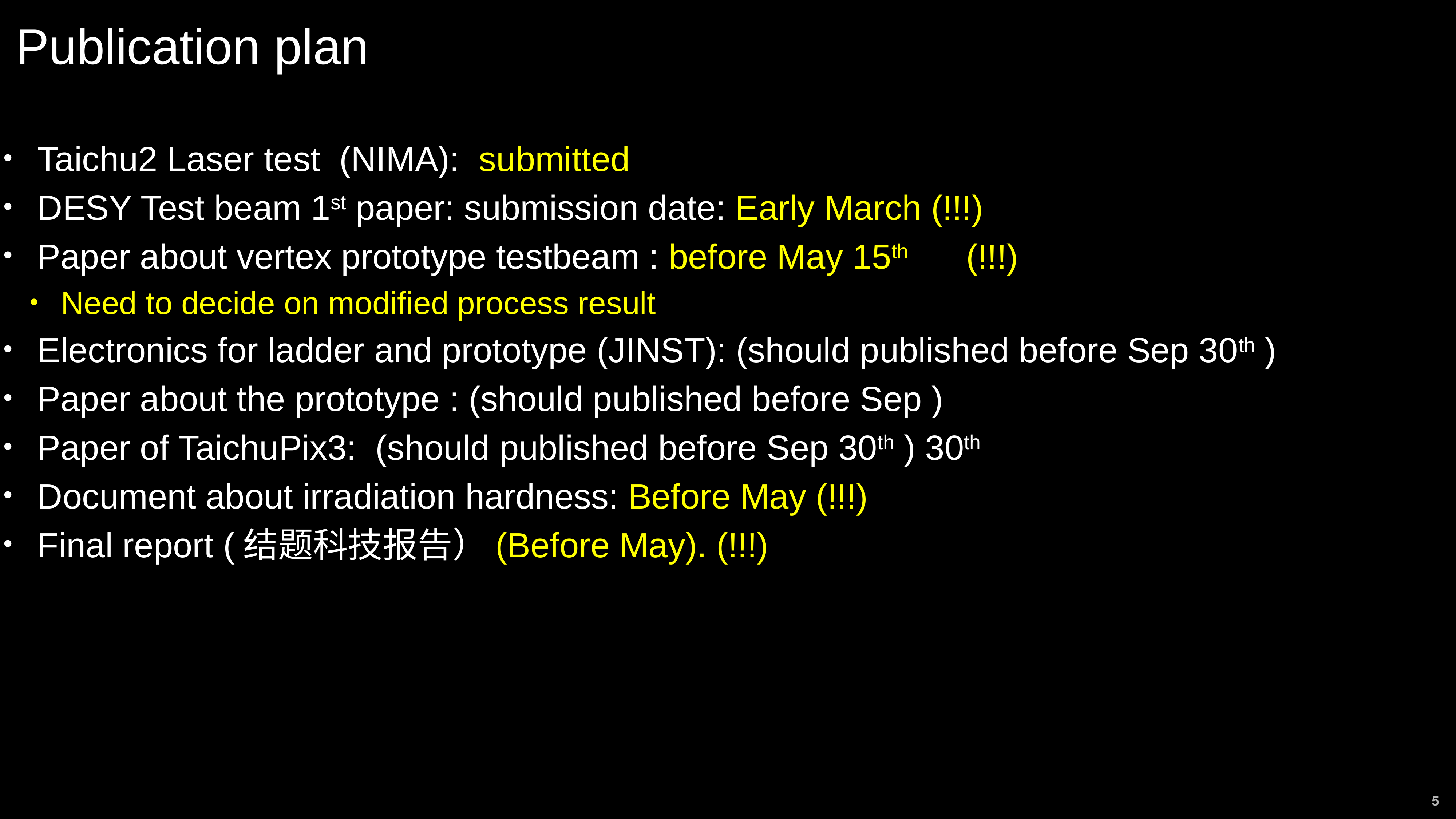

# Publication plan
Taichu2 Laser test  (NIMA):  submitted
DESY Test beam 1st paper: submission date: Early March (!!!)
Paper about vertex prototype testbeam : before May 15th      (!!!)
Need to decide on modified process result
Electronics for ladder and prototype (JINST): (should published before Sep 30th )
Paper about the prototype : (should published before Sep )
Paper of TaichuPix3:  (should published before Sep 30th ) 30th
Document about irradiation hardness: Before May (!!!)
Final report (结题科技报告）(Before May). (!!!)

5